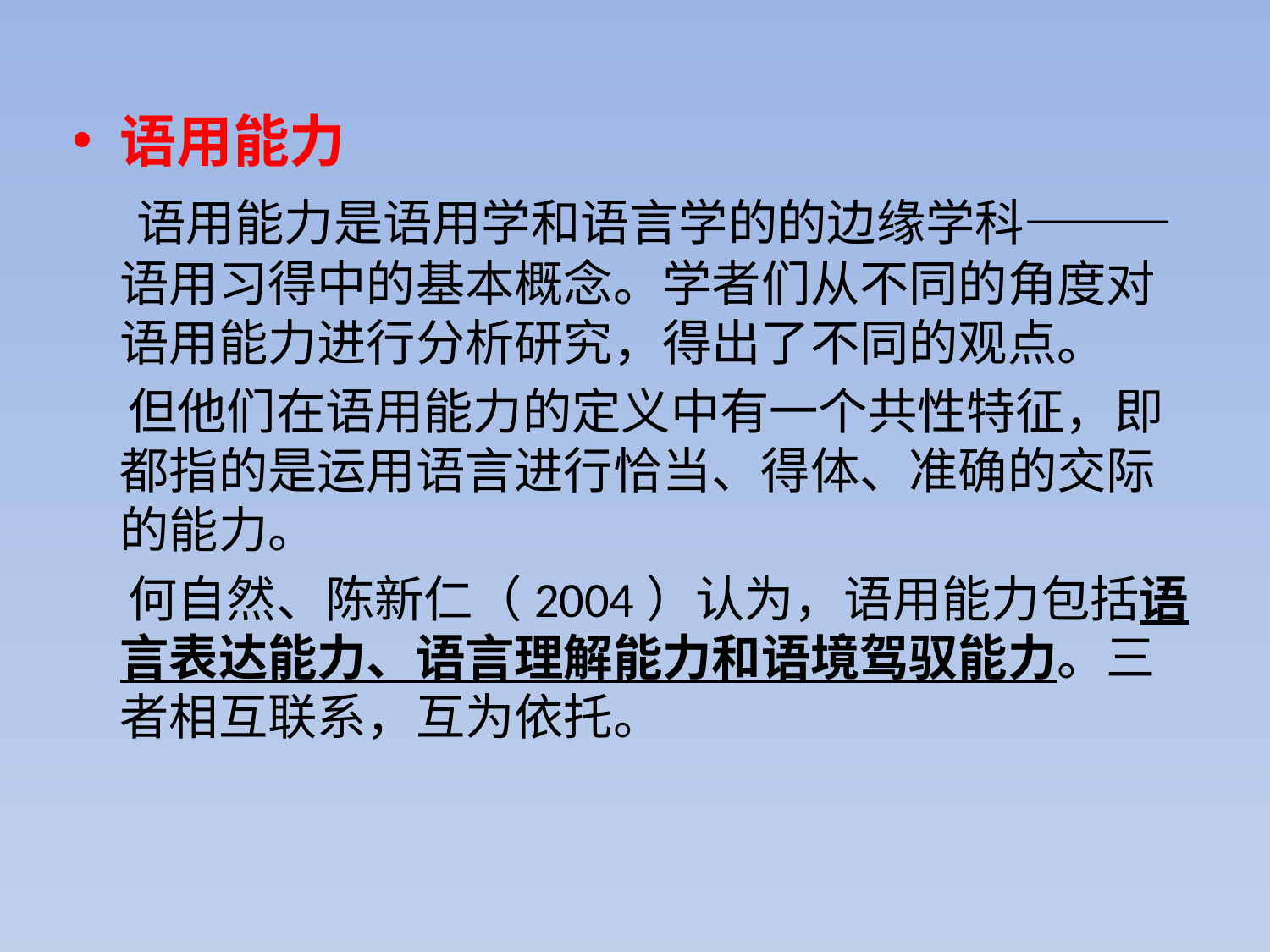

语用能力
    语用能力是语用学和语言学的的边缘学科———语用习得中的基本概念。学者们从不同的角度对语用能力进行分析研究，得出了不同的观点。
    但他们在语用能力的定义中有一个共性特征，即都指的是运用语言进行恰当、得体、准确的交际的能力。
    何自然、陈新仁（2004）认为，语用能力包括语言表达能力、语言理解能力和语境驾驭能力。三者相互联系，互为依托。